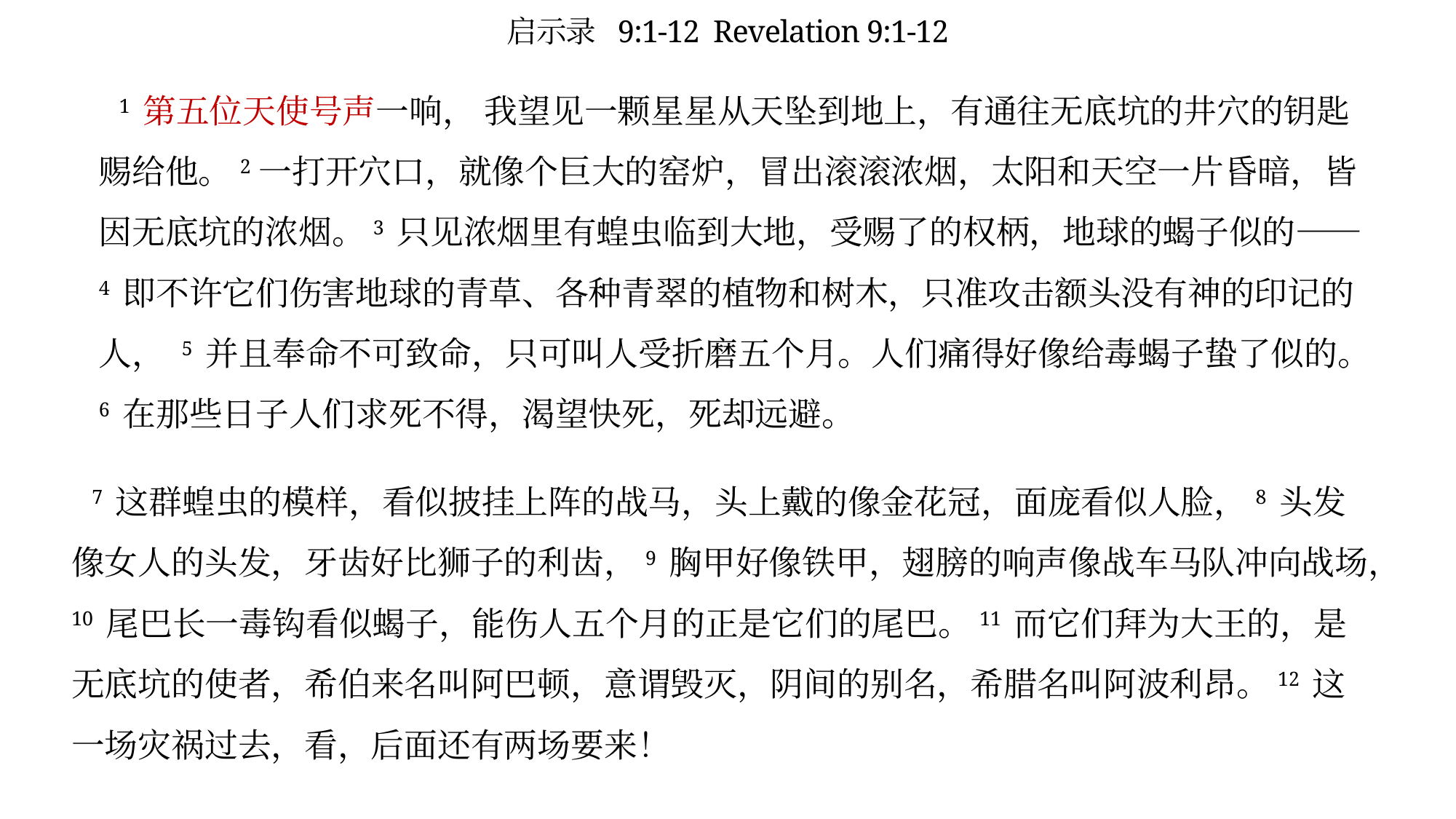

# 启示录  9:1-12  Revelation 9:1-12
    1 第五位天使号声一响， 我望见一颗星星从天坠到地上，有通往无底坑的井穴的钥匙赐给他。2一打开穴口，就像个巨大的窑炉，冒出滚滚浓烟，太阳和天空一片昏暗，皆因无底坑的浓烟。3 只见浓烟里有蝗虫临到大地，受赐了的权柄，地球的蝎子似的——4 即不许它们伤害地球的青草、各种青翠的植物和树木，只准攻击额头没有神的印记的人， 5 并且奉命不可致命，只可叫人受折磨五个月。人们痛得好像给毒蝎子蛰了似的。6 在那些日子人们求死不得，渴望快死，死却远避。
    7 这群蝗虫的模样，看似披挂上阵的战马，头上戴的像金花冠，面庞看似人脸，8 头发   像女人的头发，牙齿好比狮子的利齿，9 胸甲好像铁甲，翅膀的响声像战车马队冲向战场，10 尾巴长一毒钩看似蝎子，能伤人五个月的正是它们的尾巴。11 而它们拜为大王的，是无底坑的使者，希伯来名叫阿巴顿，意谓毁灭，阴间的别名，希腊名叫阿波利昂。12 这一场灾祸过去，看，后面还有两场要来！